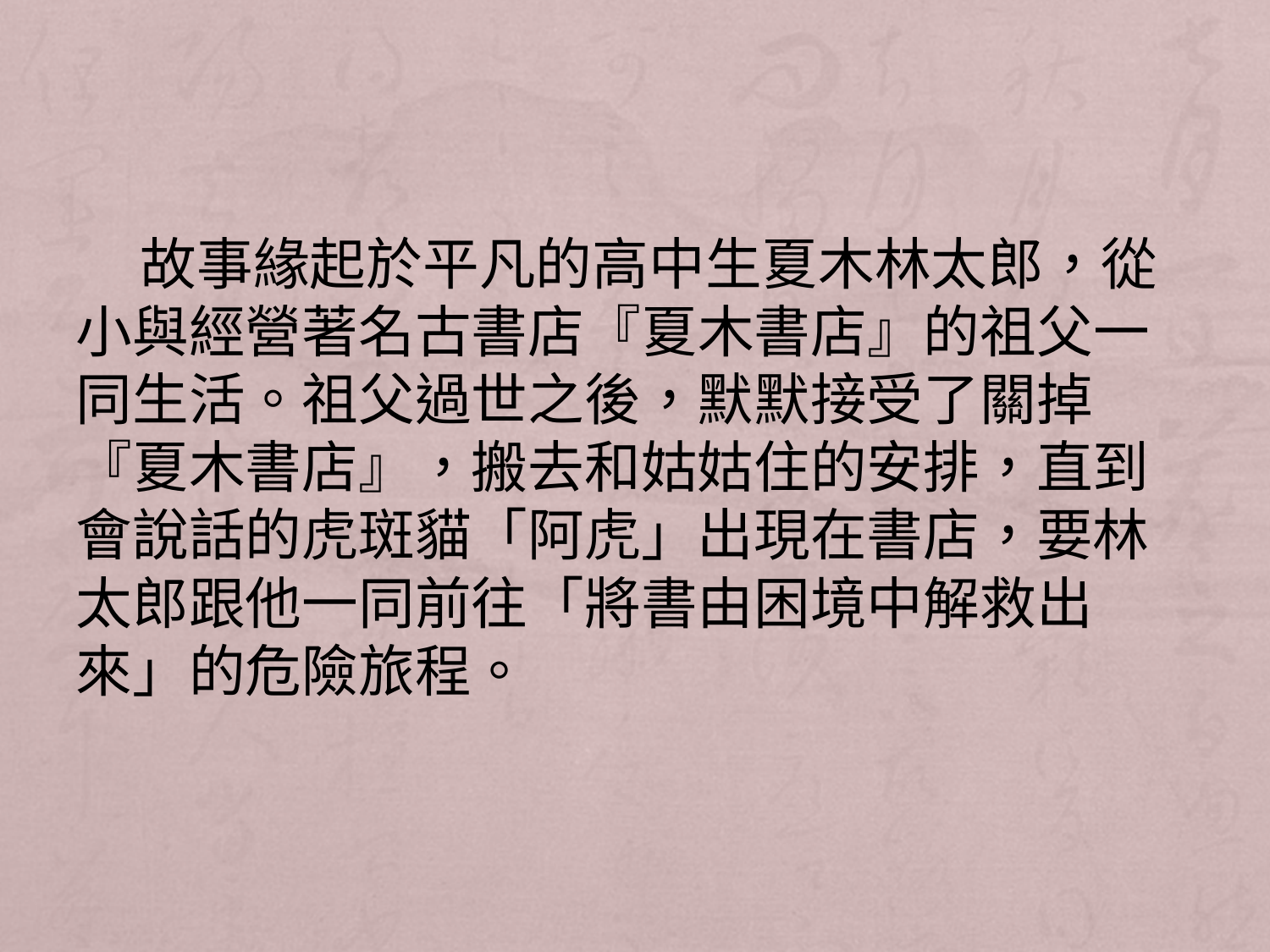

#
    故事緣起於平凡的高中生夏木林太郎，從小與經營著名古書店『夏木書店』的祖父一同生活。祖父過世之後，默默接受了關掉『夏木書店』，搬去和姑姑住的安排，直到會說話的虎斑貓「阿虎」出現在書店，要林太郎跟他一同前往「將書由困境中解救出來」的危險旅程。